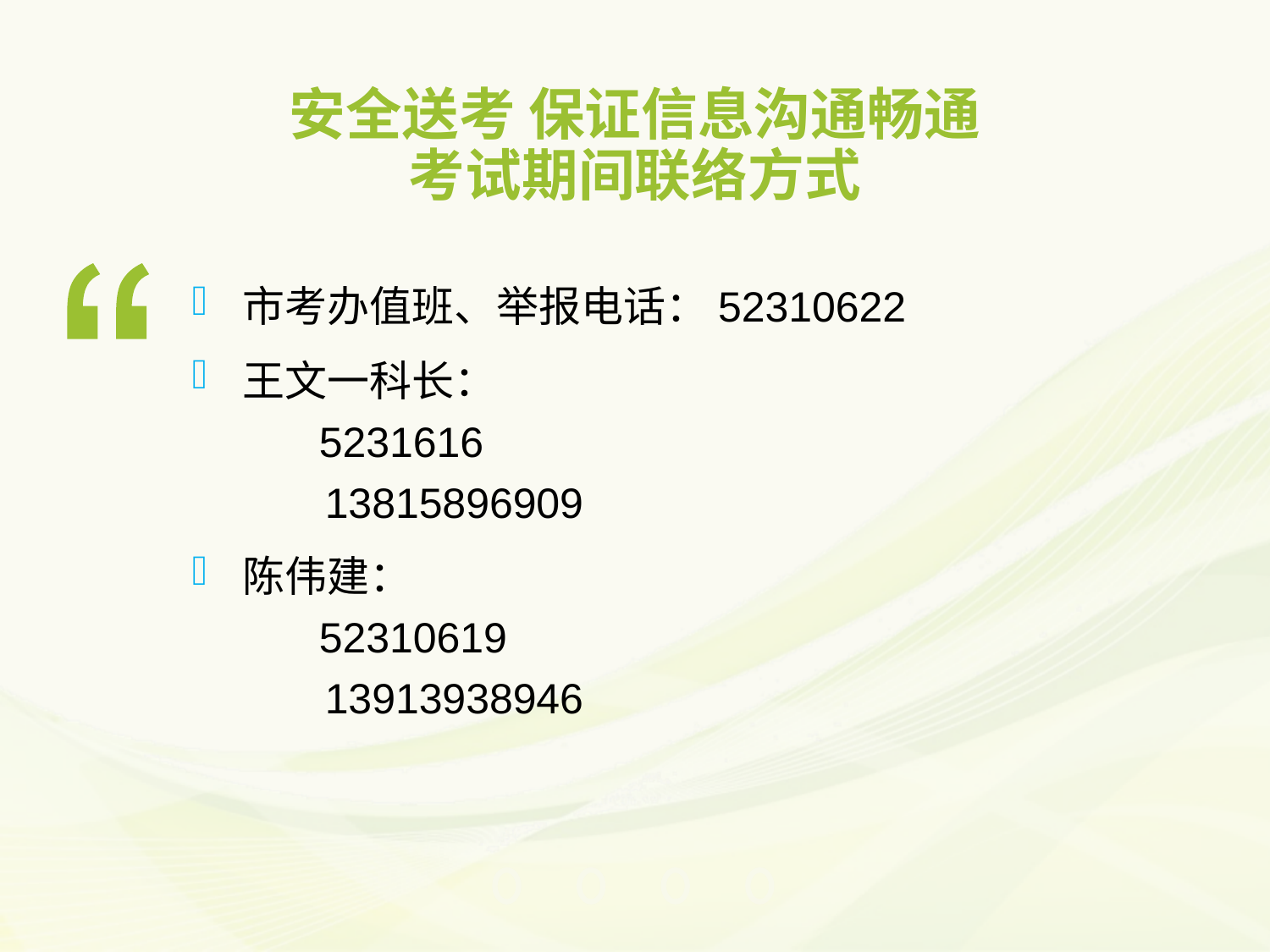

安全送考 保证信息沟通畅通
考试期间联络方式

市考办值班、举报电话：52310622
王文一科长：
       5231616
       13815896909
陈伟建：
       52310619
       13913938946